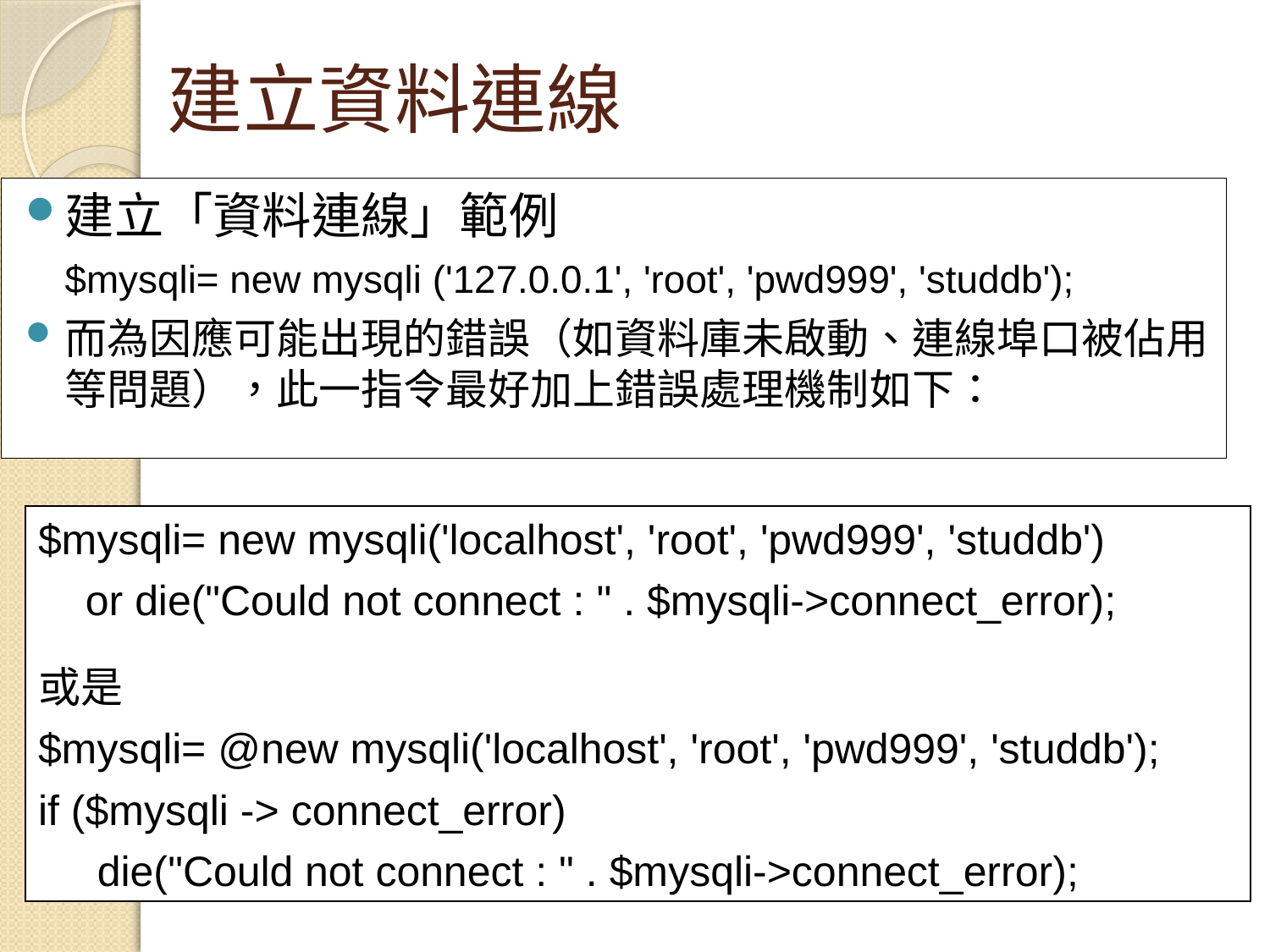

建立資料連線
建立「資料連線」範例
	$mysqli= new mysqli ('127.0.0.1', 'root', 'pwd999', 'studdb');
而為因應可能出現的錯誤（如資料庫未啟動、連線埠口被佔用等問題），此一指令最好加上錯誤處理機制如下：
$mysqli= new mysqli('localhost', 'root', 'pwd999', 'studdb')
    or die("Could not connect : " . $mysqli->connect_error);
或是
$mysqli= @new mysqli('localhost', 'root', 'pwd999', 'studdb');
if ($mysqli -> connect_error)
     die("Could not connect : " . $mysqli->connect_error);